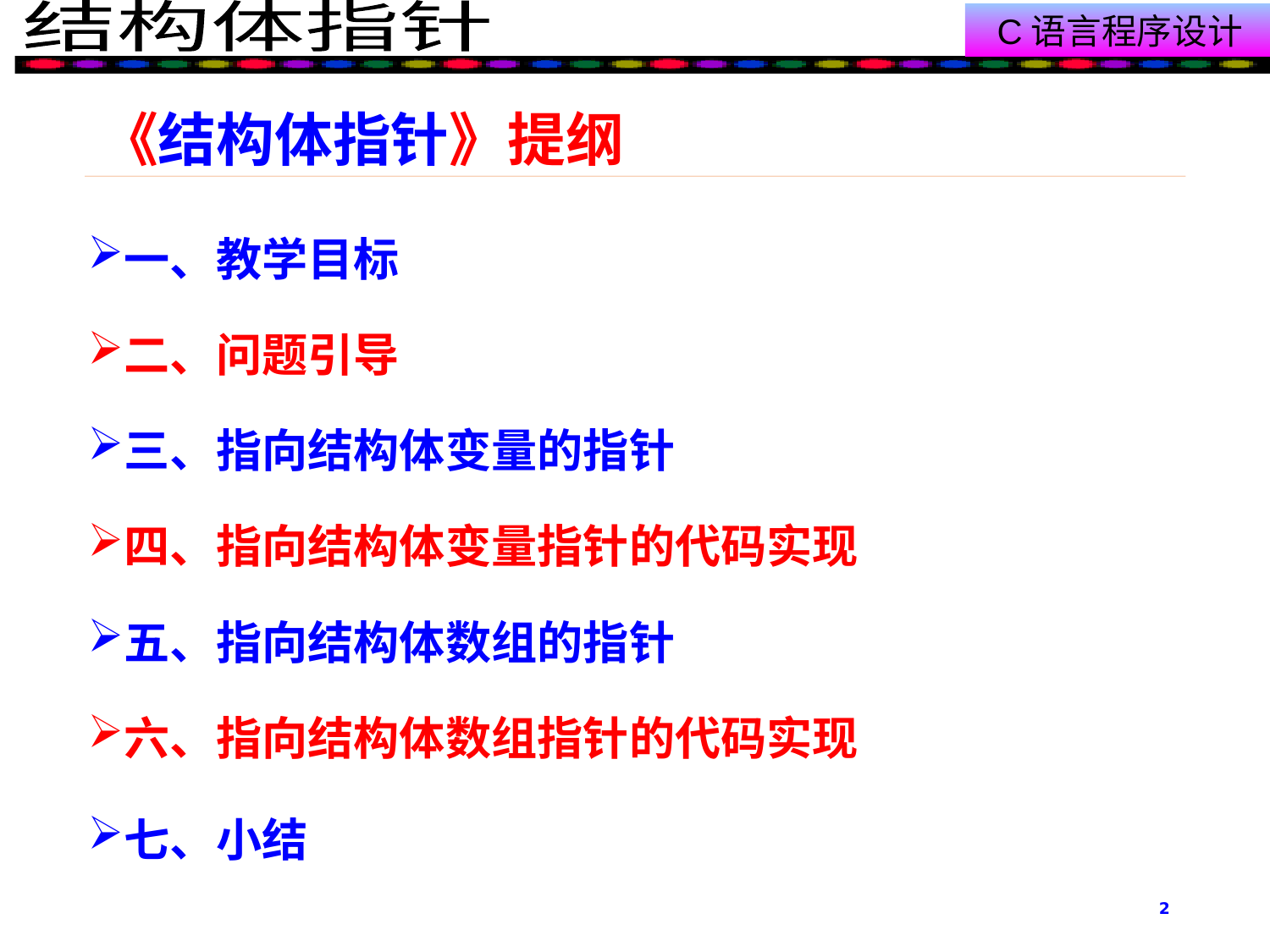

# 《结构体指针》提纲
一、教学目标
二、问题引导
三、指向结构体变量的指针
四、指向结构体变量指针的代码实现
五、指向结构体数组的指针
六、指向结构体数组指针的代码实现
七、小结
2